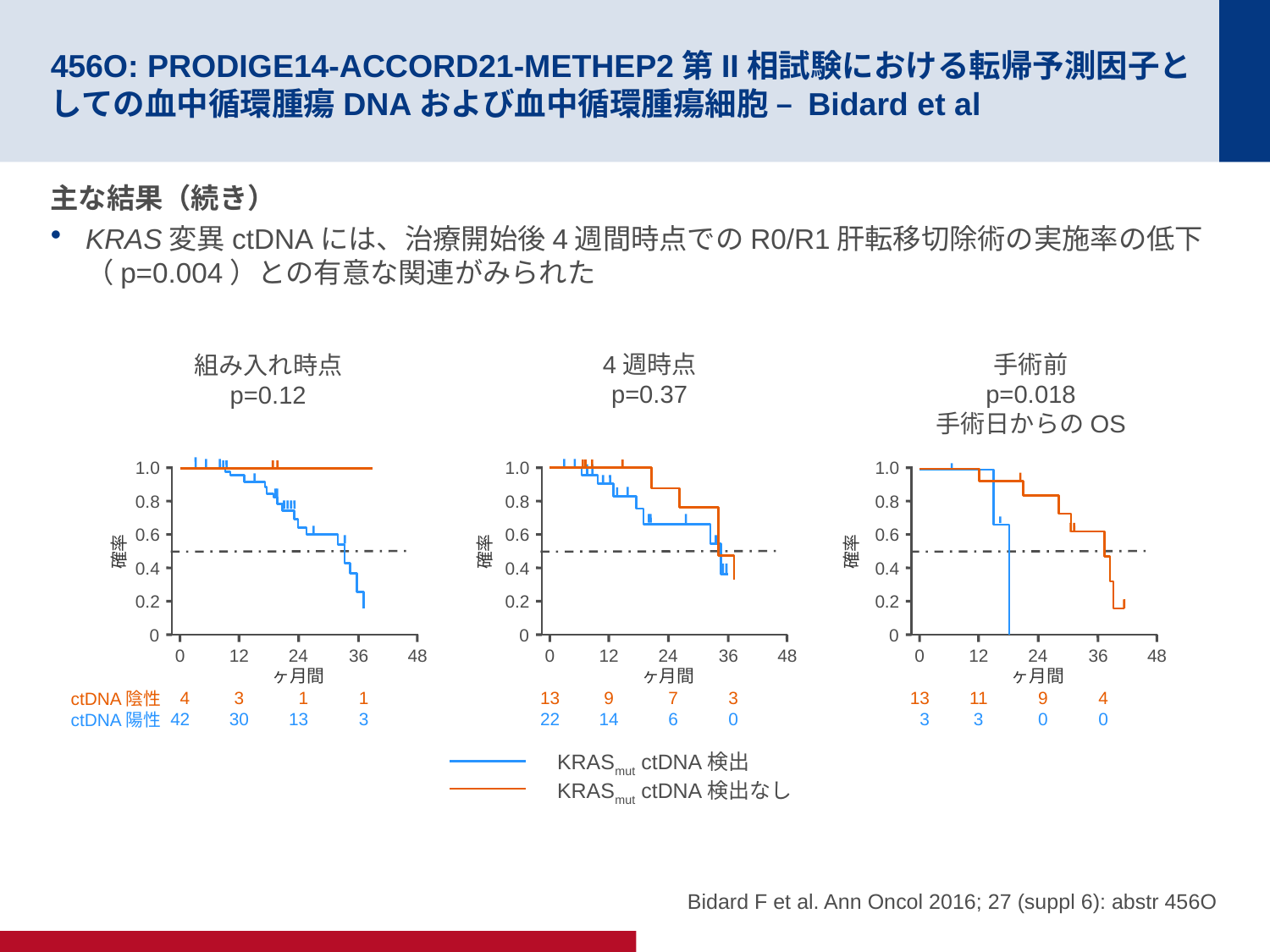

# 456O: PRODIGE14-ACCORD21-METHEP2第II相試験における転帰予測因子としての血中循環腫瘍DNAおよび血中循環腫瘍細胞 – Bidard et al
主な結果（続き）
KRAS変異ctDNAには、治療開始後4週間時点でのR0/R1肝転移切除術の実施率の低下（p=0.004）との有意な関連がみられた

4週時点
p=0.37
手術前
p=0.018
手術日からのOS
組み入れ時点
p=0.12
1.0

0.8
0.6
確率
0.4
0.2
0
0

4
42
12

3
30
24

1
13
36

1
3
48

ヶ月間
ctDNA陰性
ctDNA陽性

1.0

0.8
0.6
確率
0.4
0.2
0
0

13
22
12

9
14
24

7
6
36

3
0
48

ヶ月間
1.0

0.8
0.6
確率
0.4
0.2
0
0

13
3
12

11
3
24

9
0
36

4
0
48

ヶ月間

KRASmut ctDNA検出
KRASmut ctDNA検出なし
Bidard F et al. Ann Oncol 2016; 27 (suppl 6): abstr 456O